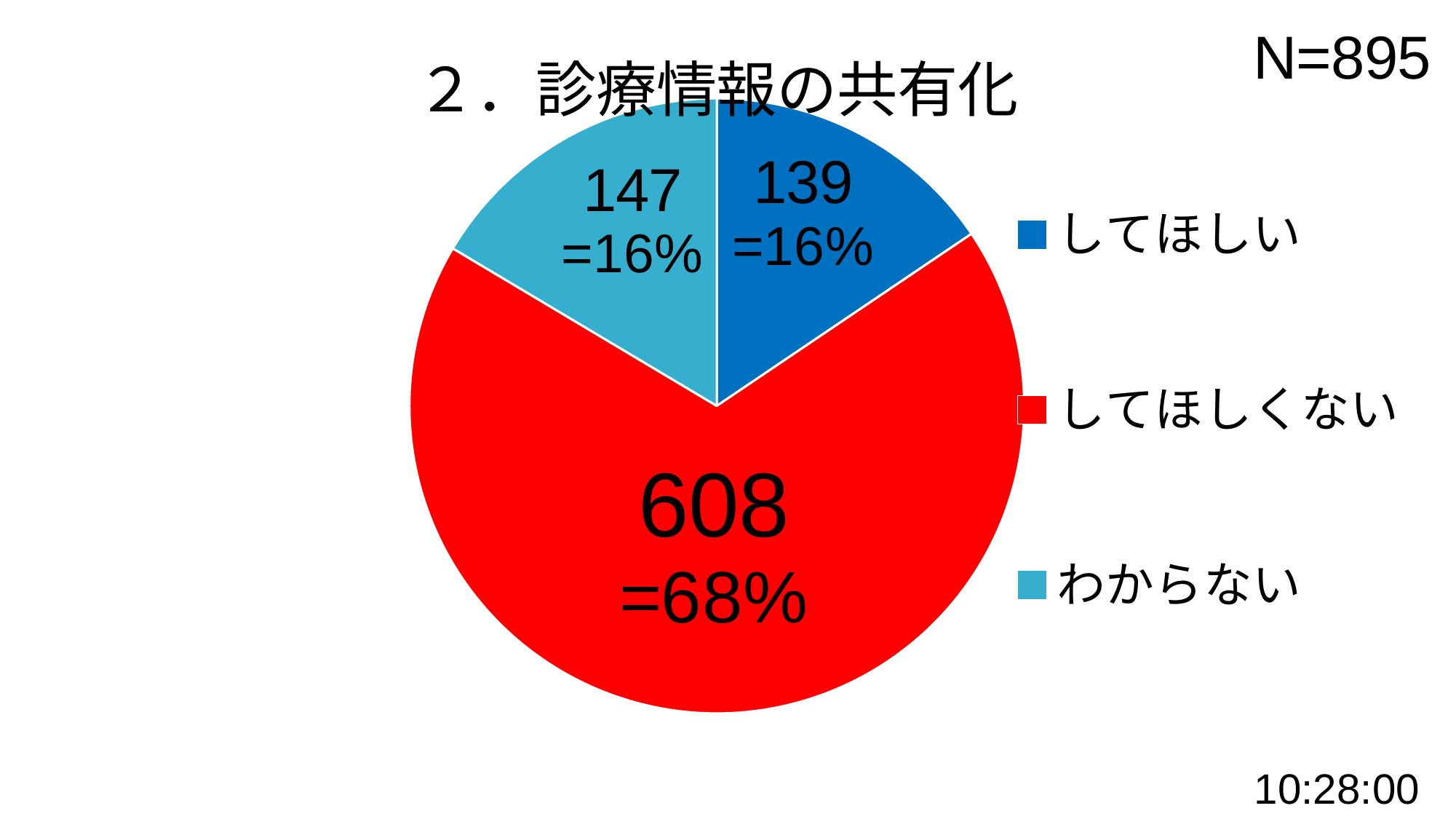

### Chart: ２．診療情報の共有化

| Category |  |
|---|---|
| してほしい | 139.0 |
| してほしくない | 608.0 |
| わからない | 147.0 |

### Chart: ２．診療情報の共有化

| Category |
|---|
10:28:00